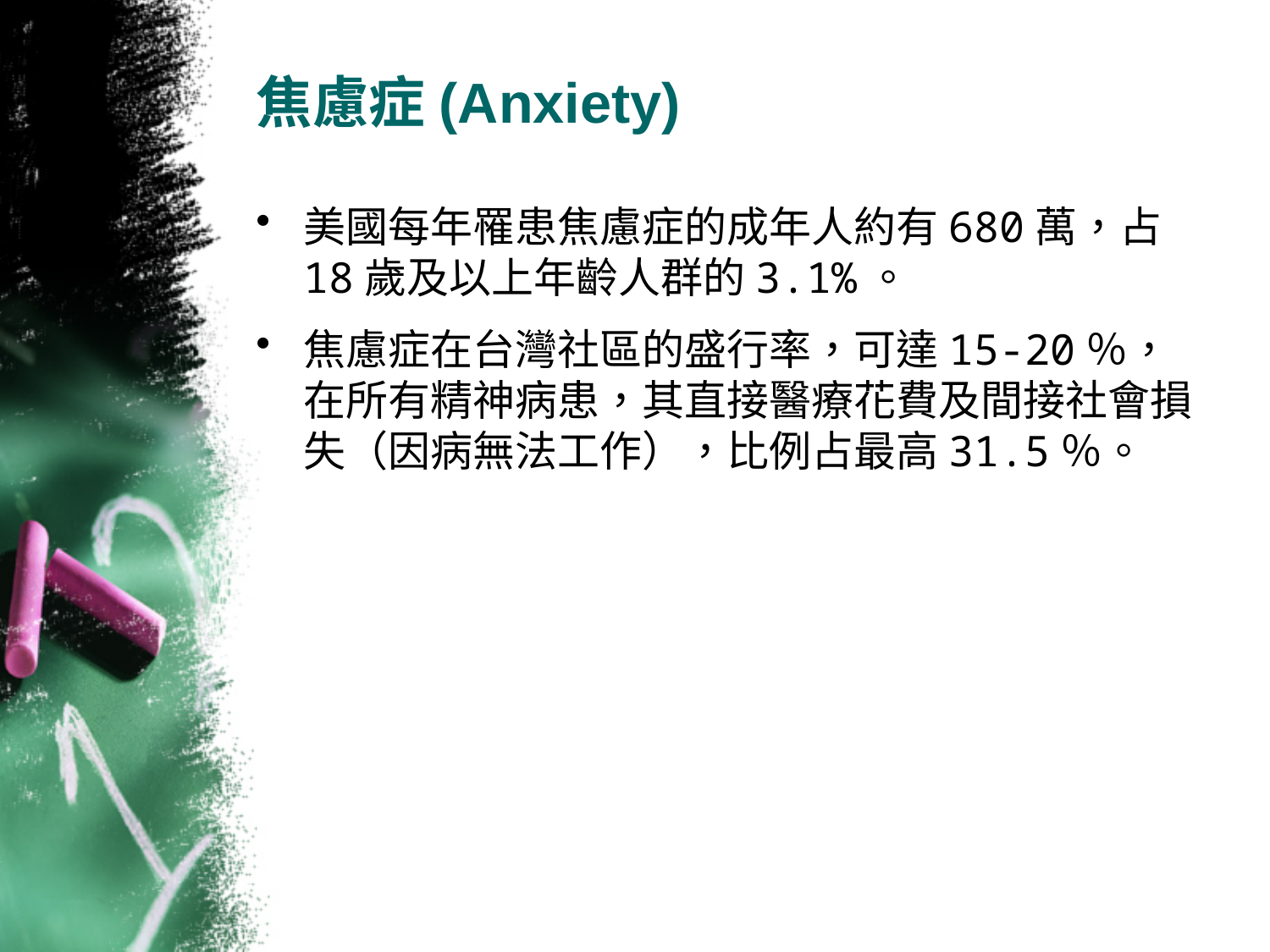

# 焦慮症(Anxiety)
美國每年罹患焦慮症的成年人約有680萬，占18歲及以上年齡人群的3.1%。
焦慮症在台灣社區的盛行率，可達15-20％，在所有精神病患，其直接醫療花費及間接社會損失（因病無法工作），比例占最高31.5％。